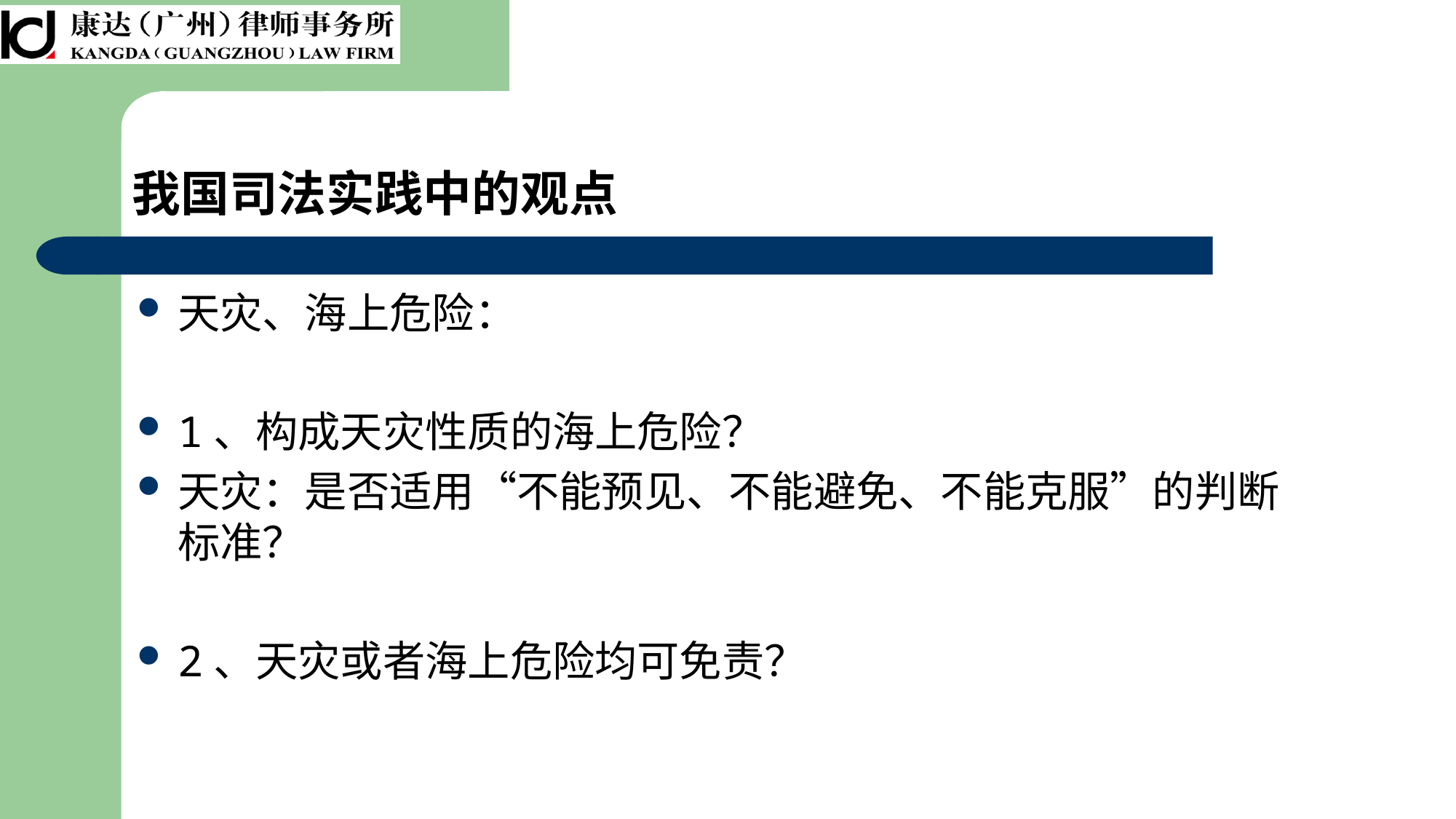

# 我国司法实践中的观点
天灾、海上危险：

1、构成天灾性质的海上危险？
天灾：是否适用“不能预见、不能避免、不能克服”的判断标准？

2、天灾或者海上危险均可免责？